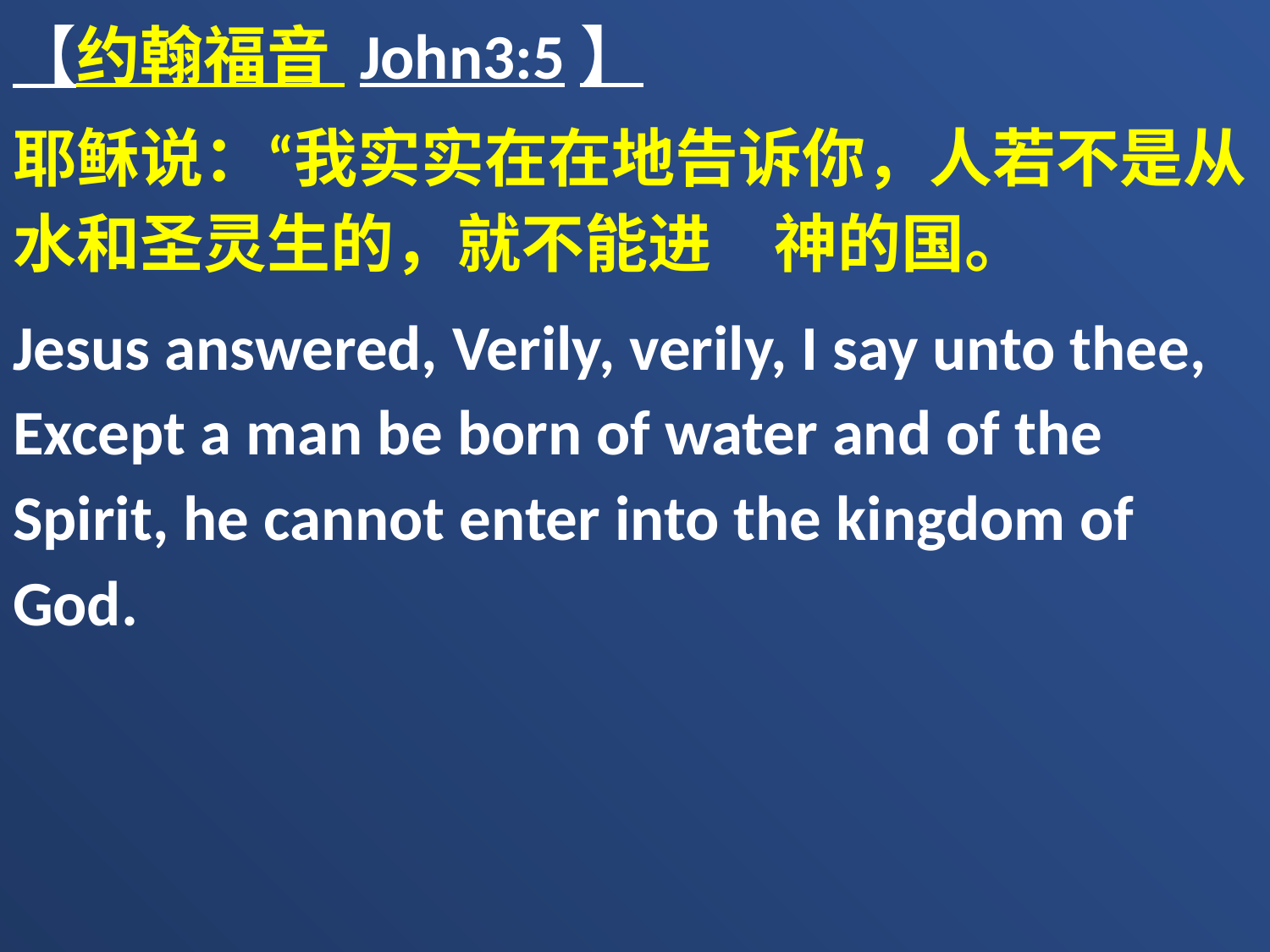

【约翰福音 John3:5】
耶稣说：“我实实在在地告诉你，人若不是从水和圣灵生的，就不能进　神的国。
Jesus answered, Verily, verily, I say unto thee, Except a man be born of water and of the Spirit, he cannot enter into the kingdom of God.